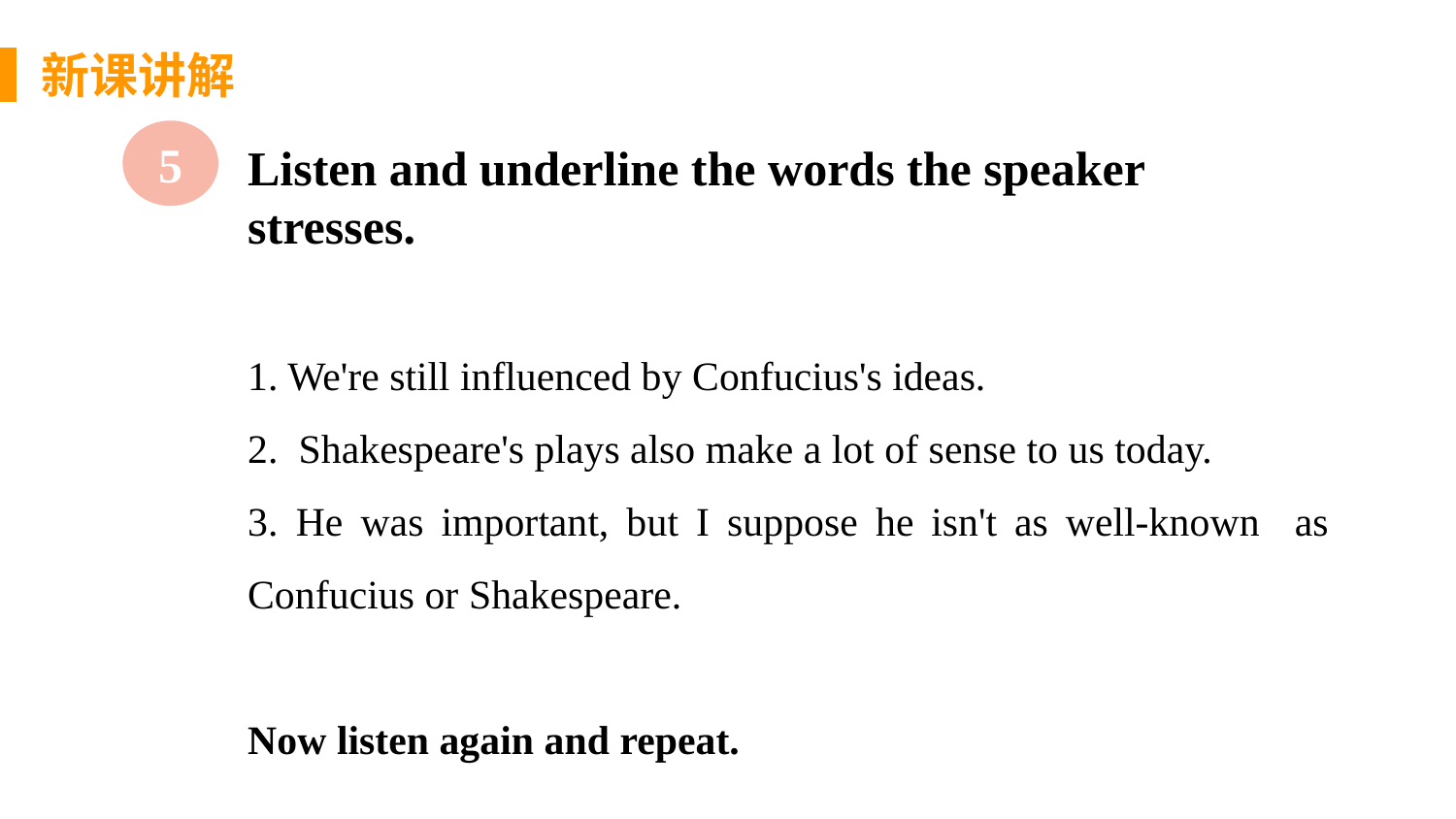

新课讲解

5
Listen and underline the words the speaker
stresses.

1. We're still influenced by Confucius's ideas.
2.  Shakespeare's plays also make a lot of sense to us today.
3. He was important, but I suppose he isn't as well-known  as Confucius or Shakespeare.

Now listen again and repeat.